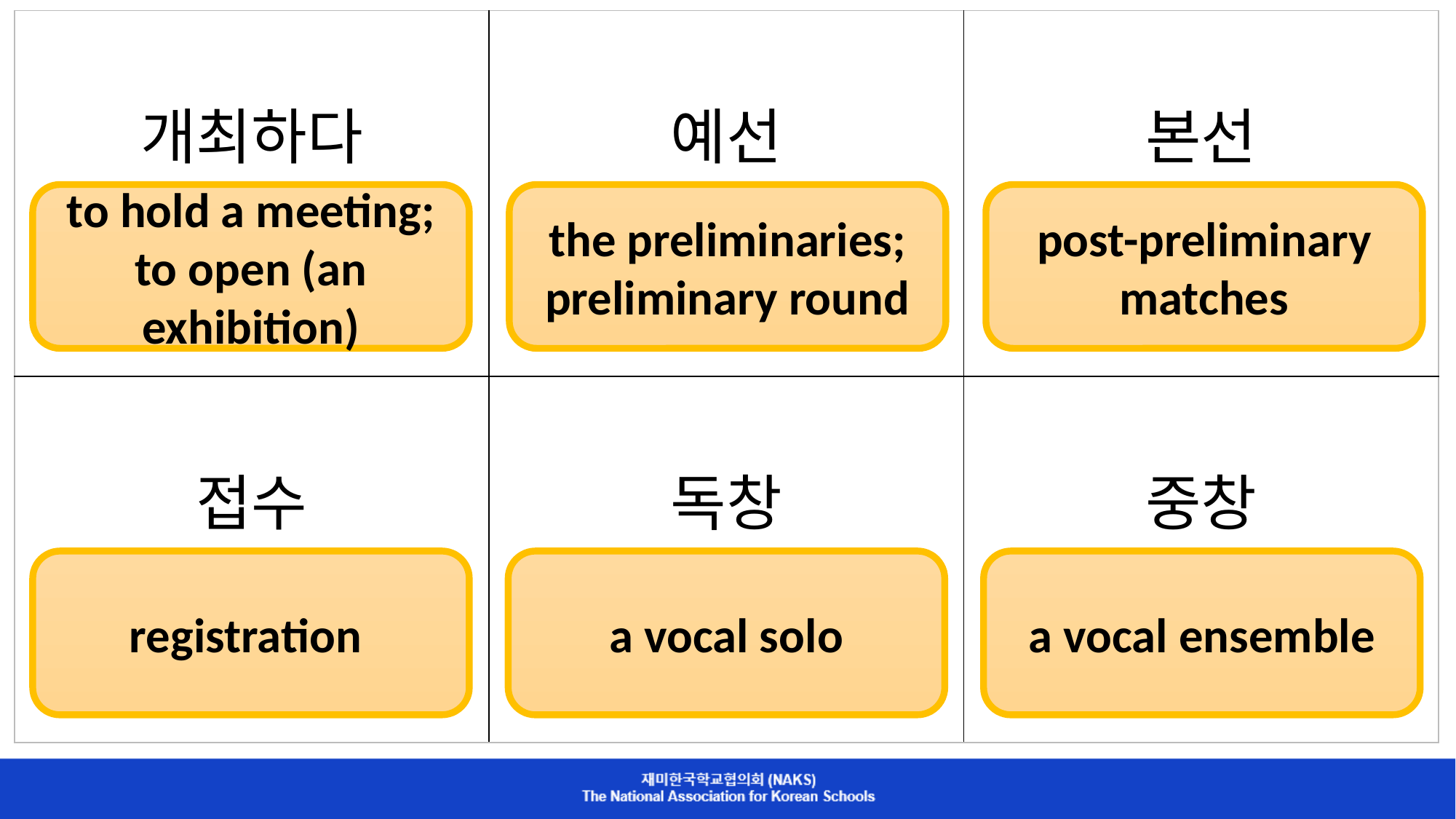

| 개최하다 | 예선 | 본선 |
| --- | --- | --- |
| 접수 | 독창 | 중창 |
to hold a meeting; to open (an exhibition)
the preliminaries; preliminary round
post-preliminary matches
registration
a vocal solo
a vocal ensemble